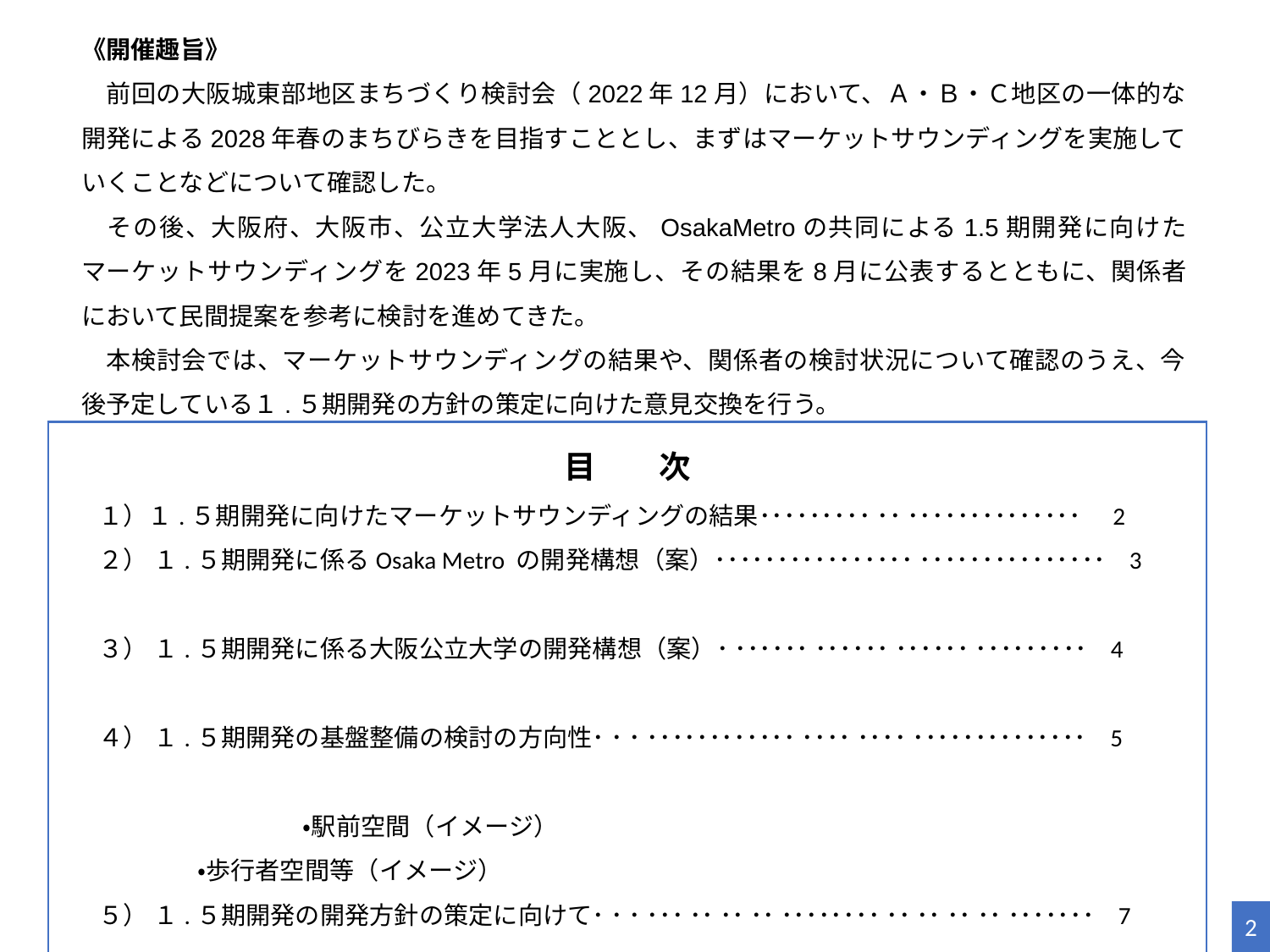

《開催趣旨》
　前回の大阪城東部地区まちづくり検討会（2022年12月）において、Ａ・Ｂ・Ｃ地区の一体的な開発による2028年春のまちびらきを目指すこととし、まずはマーケットサウンディングを実施していくことなどについて確認した。
　その後、大阪府、大阪市、公立大学法人大阪、OsakaMetroの共同による1.5期開発に向けたマーケットサウンディングを2023年5月に実施し、その結果を8月に公表するとともに、関係者において民間提案を参考に検討を進めてきた。
　本検討会では、マーケットサウンディングの結果や、関係者の検討状況について確認のうえ、今後予定している１.５期開発の方針の策定に向けた意見交換を行う。
目　　次
１）１.５期開発に向けたマーケットサウンディングの結果･････････ ･･ ･･････････････　2
２） １.５期開発に係るOsaka Metro の開発構想（案）････････････････ ･･･････････････   3
３） １.５期開発に係る大阪公立大学の開発構想（案）･ ･･････ ･･････ ･･････ ･････････   4
４） １.５期開発の基盤整備の検討の方向性･ ･ ･ ････････････ ････ ････ ･･････････････   5
	             ・駅前空間（イメージ）
　　　　・歩行者空間等（イメージ）
５） １.５期開発の開発方針の策定に向けて･ ･ ･ ･･･ ･･ ･･ ･･ ････････ ･･ ･･ ･･ ･･ ･･･････   7
６） 多世代居住複合ゾーンの取り組み 　･･･････････････････････････････････････････  8
2